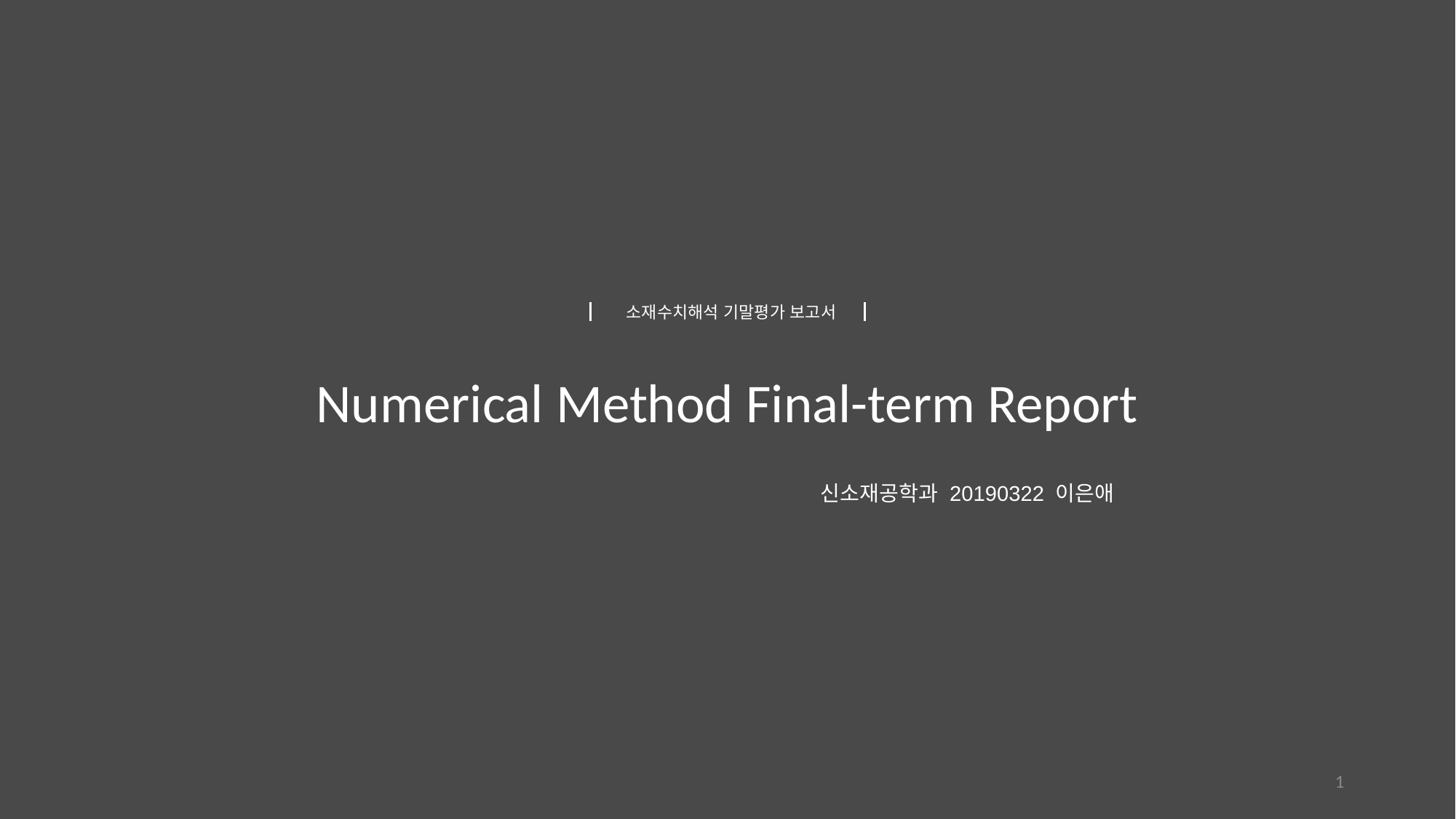

소재수치해석 기말평가 보고서
Numerical Method Final-term Report
            신소재공학과 20190322 이은애
1